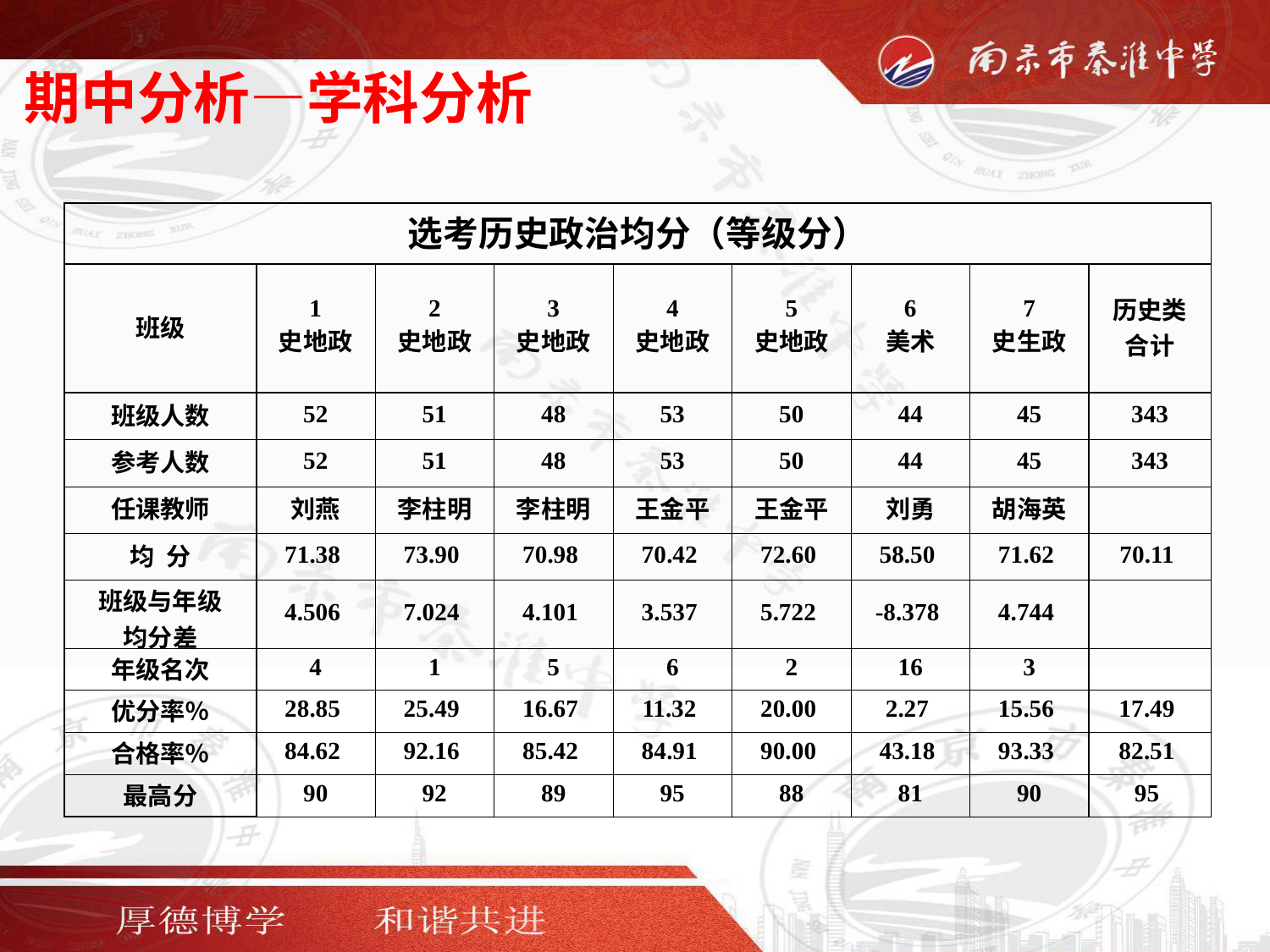

期中分析—学科分析
| 选考历史政治均分（等级分） |  |  |  |  |  |  |  |  |
| --- | --- | --- | --- | --- | --- | --- | --- | --- |
| 班级 | 1 史地政 | 2 史地政 | 3 史地政 | 4 史地政 | 5 史地政 | 6 美术 | 7 史生政 | 历史类 合计 |
| 班级人数 | 52 | 51 | 48 | 53 | 50 | 44 | 45 | 343 |
| 参考人数 | 52 | 51 | 48 | 53 | 50 | 44 | 45 | 343 |
| 任课教师 | 刘燕 | 李柱明 | 李柱明 | 王金平 | 王金平 | 刘勇 | 胡海英 |  |
| 均 分 | 71.38 | 73.90 | 70.98 | 70.42 | 72.60 | 58.50 | 71.62 | 70.11 |
| 班级与年级 均分差 | 4.506 | 7.024 | 4.101 | 3.537 | 5.722 | -8.378 | 4.744 |  |
| 年级名次 | 4 | 1 | 5 | 6 | 2 | 16 | 3 |  |
| 优分率％ | 28.85 | 25.49 | 16.67 | 11.32 | 20.00 | 2.27 | 15.56 | 17.49 |
| 合格率％ | 84.62 | 92.16 | 85.42 | 84.91 | 90.00 | 43.18 | 93.33 | 82.51 |
| 最高分 | 90 | 92 | 89 | 95 | 88 | 81 | 90 | 95 |